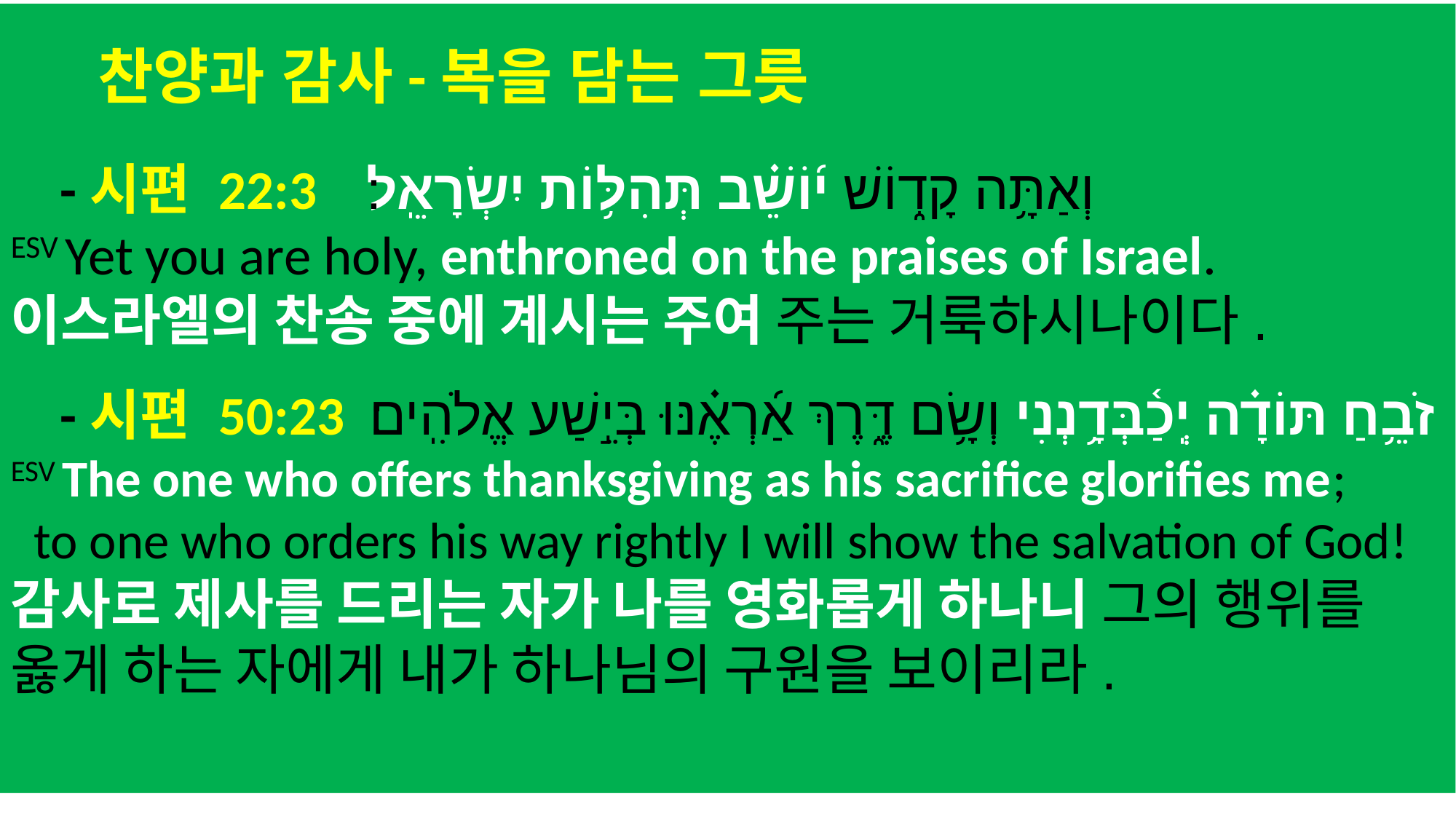

찬양과 감사-복을 담는 그릇

    -시편 22:3   ‎ וְאַתָּ֥ה קָד֑וֹשׁ י֜וֹשֵׁ֗ב תְּהִלּ֥וֹת יִשְׂרָאֵֽל׃
ESV Yet you are holy, enthroned on the praises of Israel.
이스라엘의 찬송 중에 계시는 주여 주는 거룩하시나이다.

    -시편 50:23 ‎ זֹבֵ֥חַ תּוֹדָ֗ה יְֽכַ֫בְּדָ֥נְנִי וְשָׂ֥ם דֶּ֑רֶךְ אַ֜רְאֶ֗נּוּ בְּיֵ֣שַׁע אֱלֹהִֽים׃
ESV The one who offers thanksgiving as his sacrifice glorifies me;
  to one who orders his way rightly I will show the salvation of God!
감사로 제사를 드리는 자가 나를 영화롭게 하나니 그의 행위를 옳게 하는 자에게 내가 하나님의 구원을 보이리라.